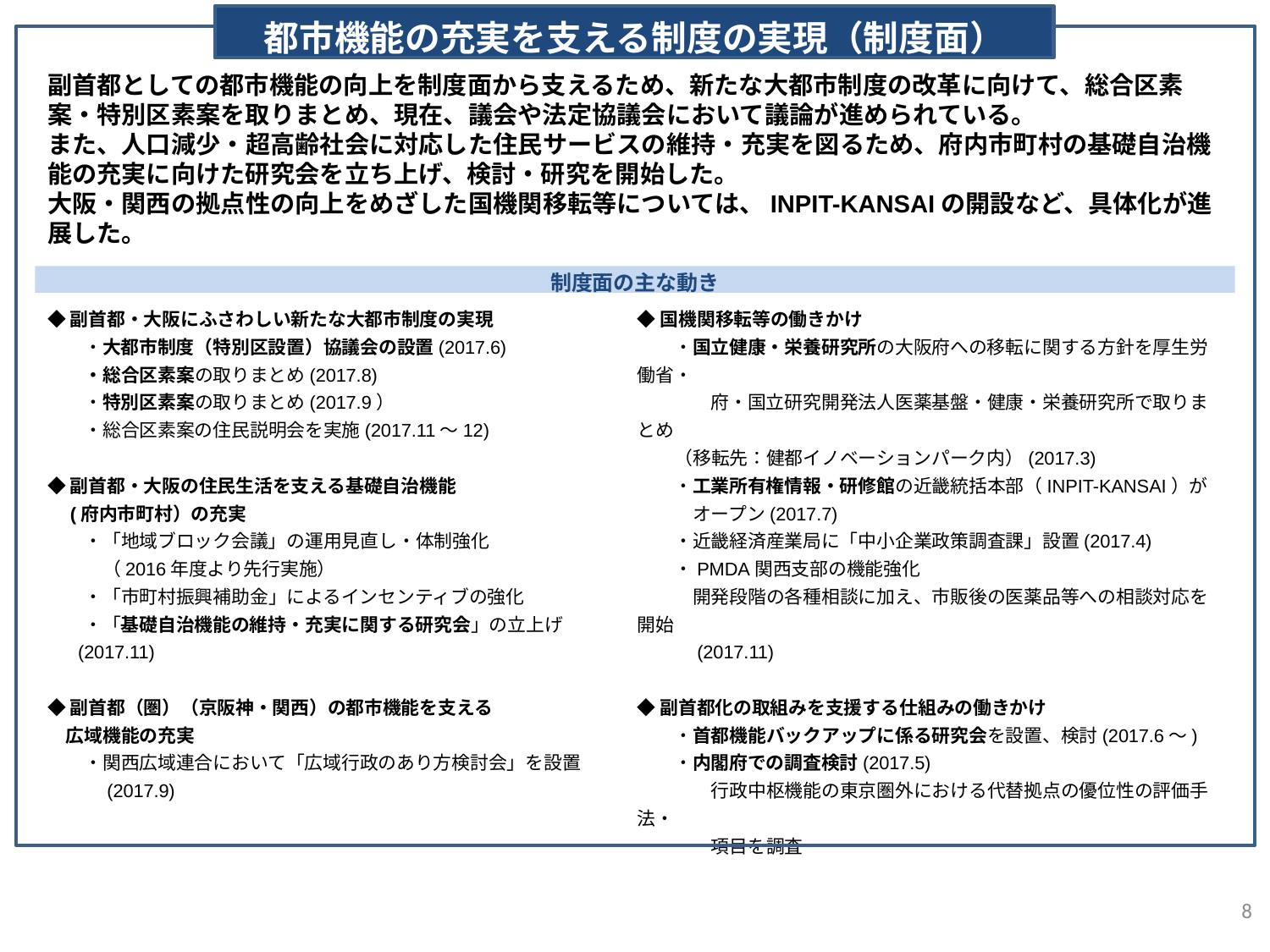

都市機能の充実を支える制度の実現（制度面）

副首都としての都市機能の向上を制度面から支えるため、新たな大都市制度の改革に向けて、総合区素案・特別区素案を取りまとめ、現在、議会や法定協議会において議論が進められている。
また、人口減少・超高齢社会に対応した住民サービスの維持・充実を図るため、府内市町村の基礎自治機能の充実に向けた研究会を立ち上げ、検討・研究を開始した。
大阪・関西の拠点性の向上をめざした国機関移転等については、INPIT-KANSAIの開設など、具体化が進展した。
制度面の主な動き
◆副首都・大阪にふさわしい新たな大都市制度の実現
　　・大都市制度（特別区設置）協議会の設置(2017.6)
　　・総合区素案の取りまとめ(2017.8)
　　・特別区素案の取りまとめ(2017.9）
　　・総合区素案の住民説明会を実施(2017.11～12)

◆副首都・大阪の住民生活を支える基礎自治機能
　(府内市町村）の充実
　　・「地域ブロック会議」の運用見直し・体制強化
　　　（2016年度より先行実施）
　　・「市町村振興補助金」によるインセンティブの強化
　　・「基礎自治機能の維持・充実に関する研究会」の立上げ
      (2017.11)

◆副首都（圏）（京阪神・関西）の都市機能を支える
　広域機能の充実
　　・関西広域連合において「広域行政のあり方検討会」を設置
　　　(2017.9)

◆国機関移転等の働きかけ
　　・国立健康・栄養研究所の大阪府への移転に関する方針を厚生労働省・
　　　　府・国立研究開発法人医薬基盤・健康・栄養研究所で取りまとめ
　　（移転先：健都イノベーションパーク内）(2017.3)
　　・工業所有権情報・研修館の近畿統括本部（INPIT-KANSAI）が
　　　オープン(2017.7)
　　・近畿経済産業局に「中小企業政策調査課」設置(2017.4)
　　・PMDA関西支部の機能強化
　　　開発段階の各種相談に加え、市販後の医薬品等への相談対応を開始
　　　(2017.11)

◆副首都化の取組みを支援する仕組みの働きかけ
　　・首都機能バックアップに係る研究会を設置、検討(2017.6～)
　　・内閣府での調査検討(2017.5)
　　　　行政中枢機能の東京圏外における代替拠点の優位性の評価手法・
　　　　項目を調査

8